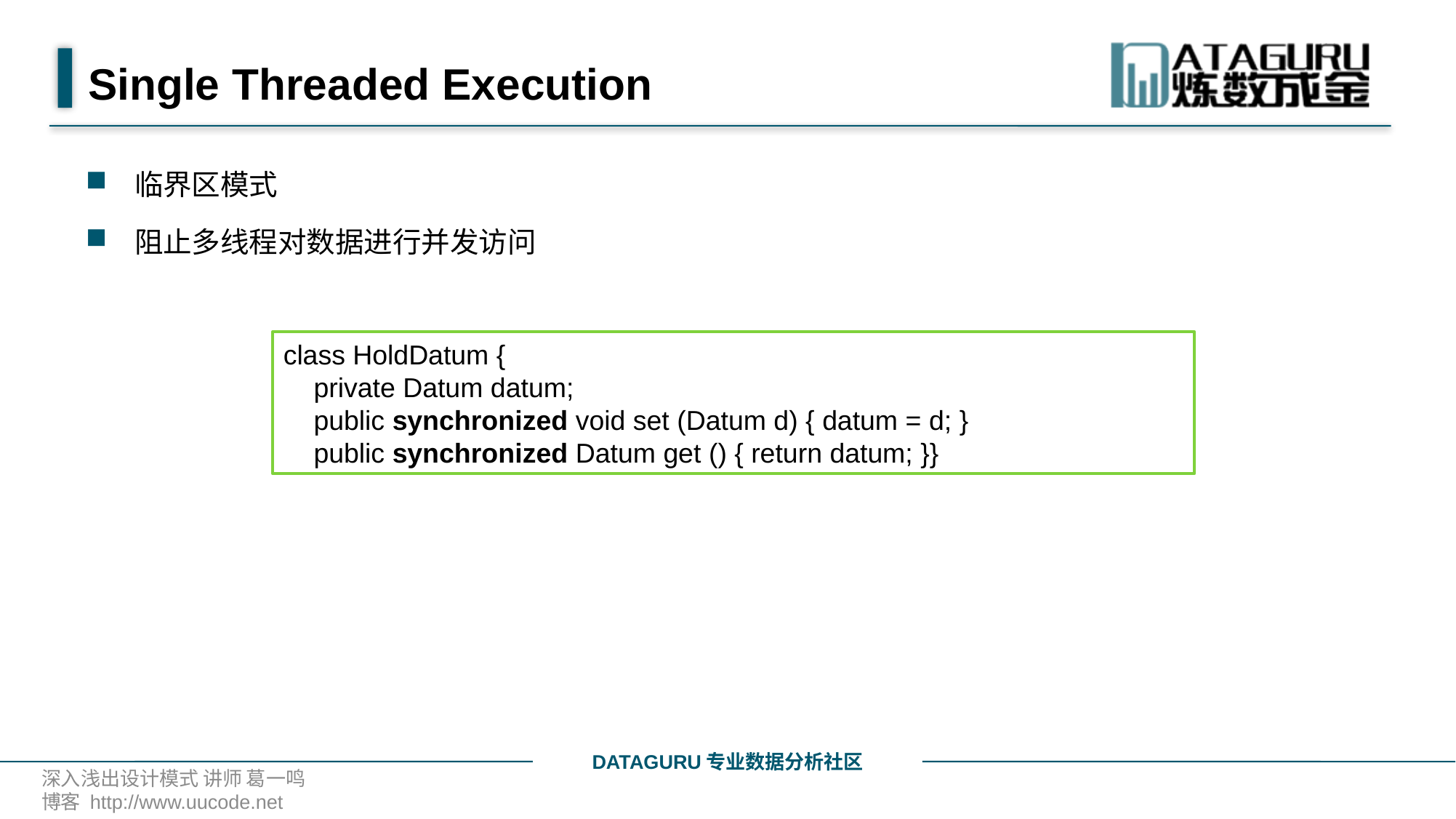

# Single Threaded Execution
临界区模式
阻止多线程对数据进行并发访问

class HoldDatum {
    private Datum datum;
    public synchronized void set (Datum d) { datum = d; }
    public synchronized Datum get () { return datum; }}